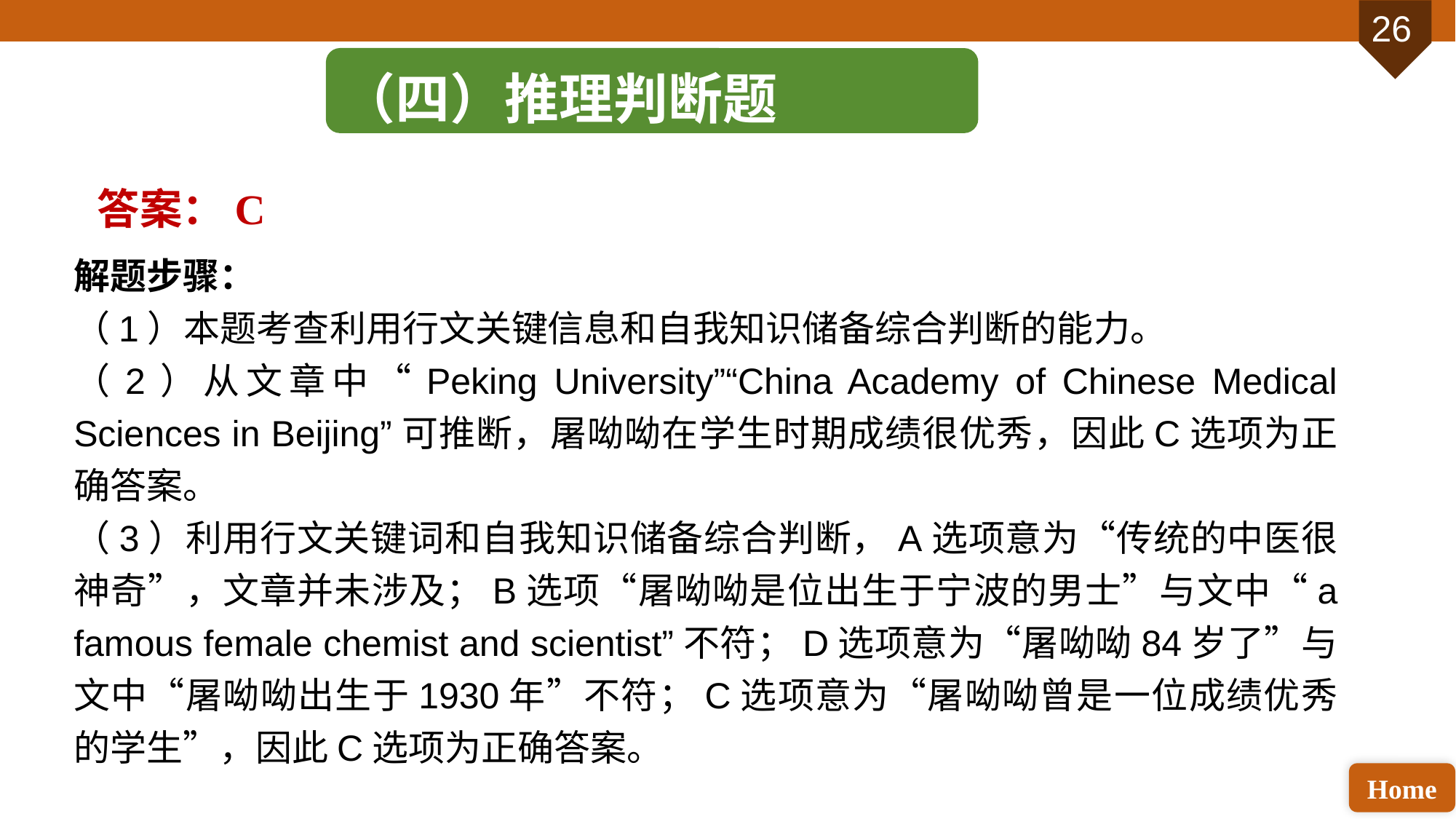

（四）推理判断题
答案：C
解题步骤：
（1）本题考查利用行文关键信息和自我知识储备综合判断的能力。
（2）从文章中“Peking University”“China Academy of Chinese Medical Sciences in Beijing”可推断，屠呦呦在学生时期成绩很优秀，因此C选项为正确答案。
（3）利用行文关键词和自我知识储备综合判断，A选项意为“传统的中医很神奇”，文章并未涉及；B选项“屠呦呦是位出生于宁波的男士”与文中“a famous female chemist and scientist”不符；D选项意为“屠呦呦84岁了”与文中“屠呦呦出生于1930年”不符；C选项意为“屠呦呦曾是一位成绩优秀的学生”，因此C选项为正确答案。